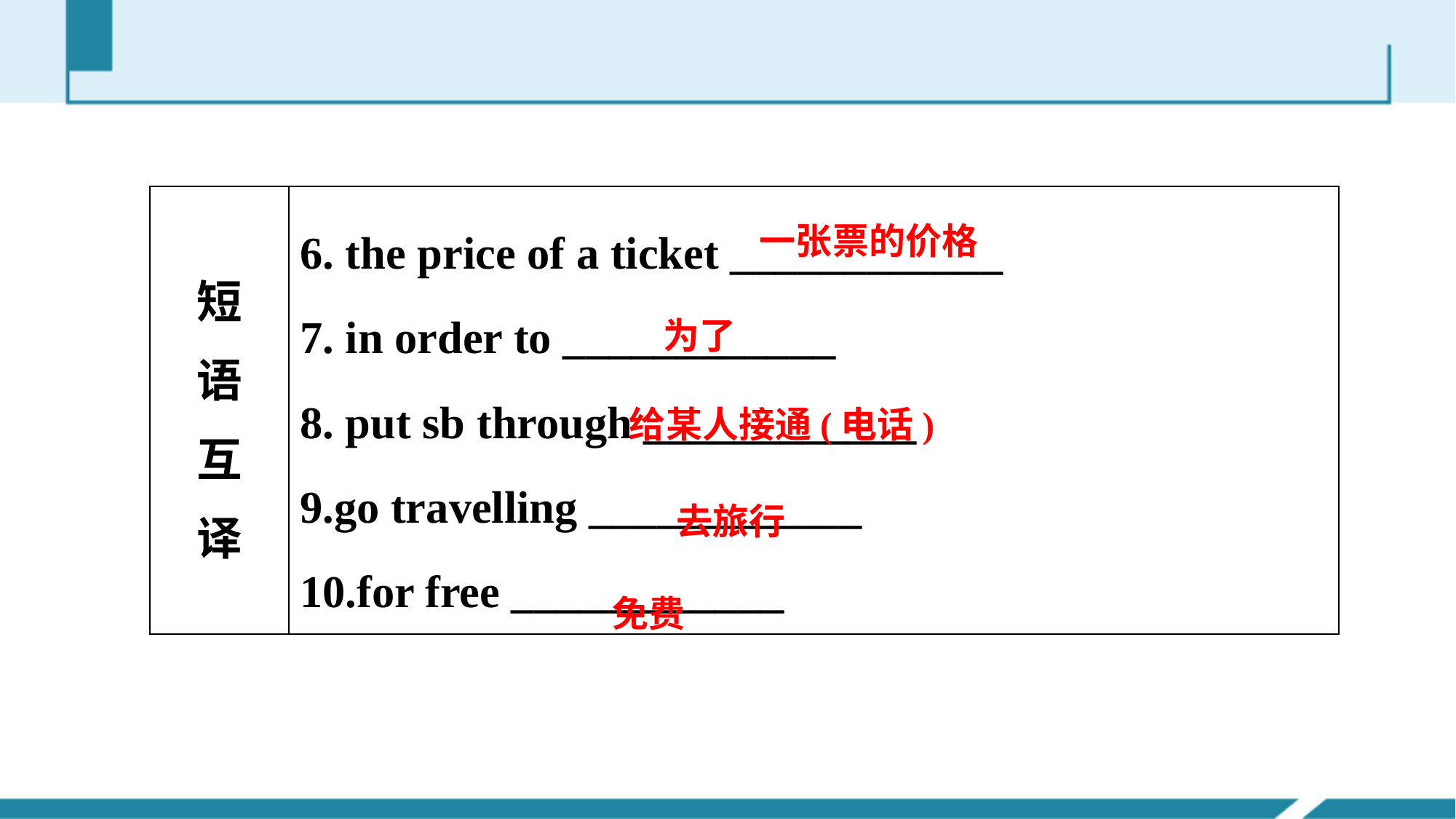

| 短 语 互 译 | 6. the price of a ticket \_\_\_\_\_\_\_\_\_\_\_\_ 7. in order to \_\_\_\_\_\_\_\_\_\_\_\_ 8. put sb through \_\_\_\_\_\_\_\_\_\_\_\_ 9.go travelling \_\_\_\_\_\_\_\_\_\_\_\_ 10.for free \_\_\_\_\_\_\_\_\_\_\_\_ |
| --- | --- |
一张票的价格
为了

给某人接通(电话)
去旅行
免费